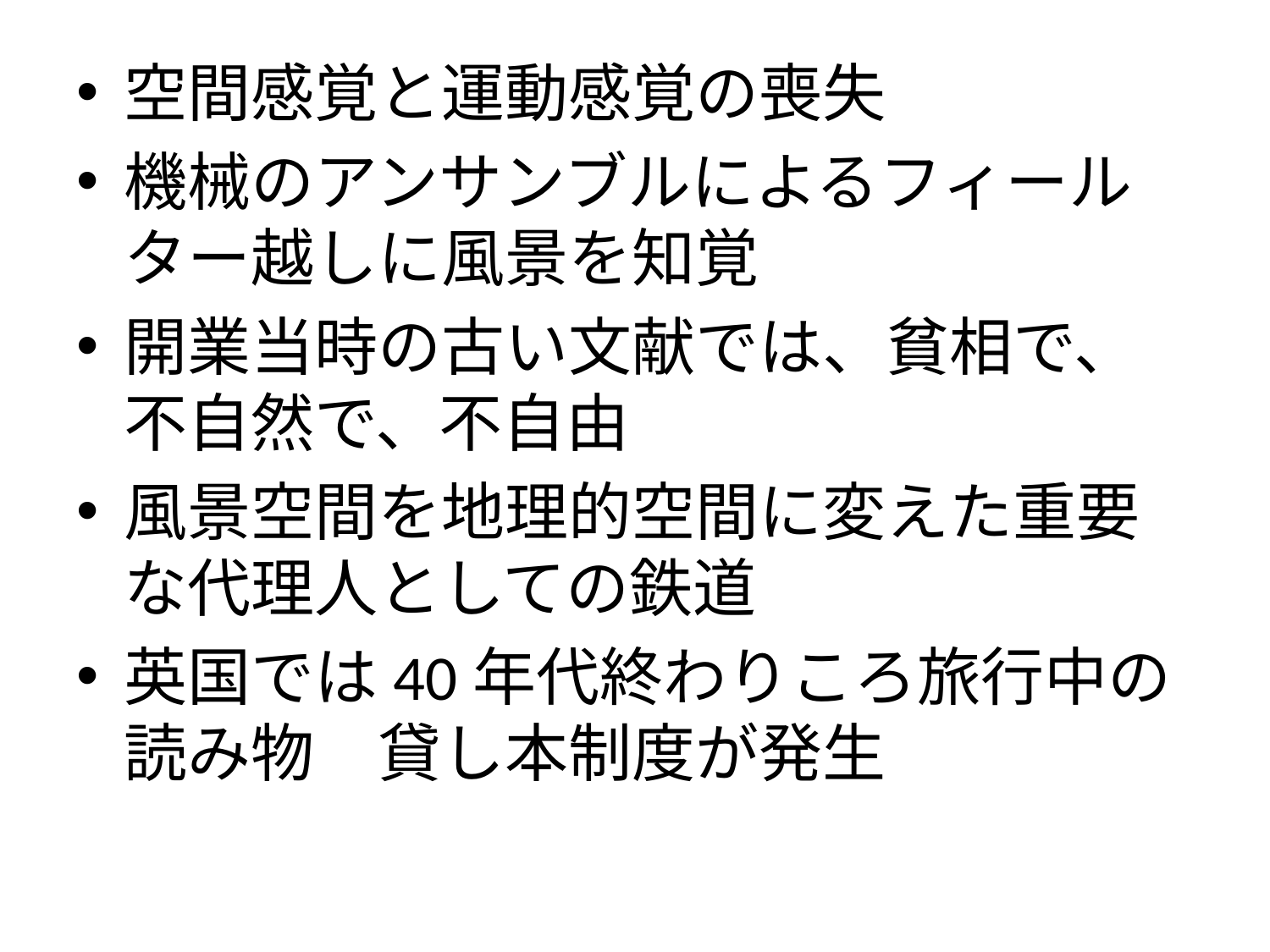

空間感覚と運動感覚の喪失
機械のアンサンブルによるフィールター越しに風景を知覚
開業当時の古い文献では、貧相で、不自然で、不自由
風景空間を地理的空間に変えた重要な代理人としての鉄道
英国では40年代終わりころ旅行中の読み物　貸し本制度が発生